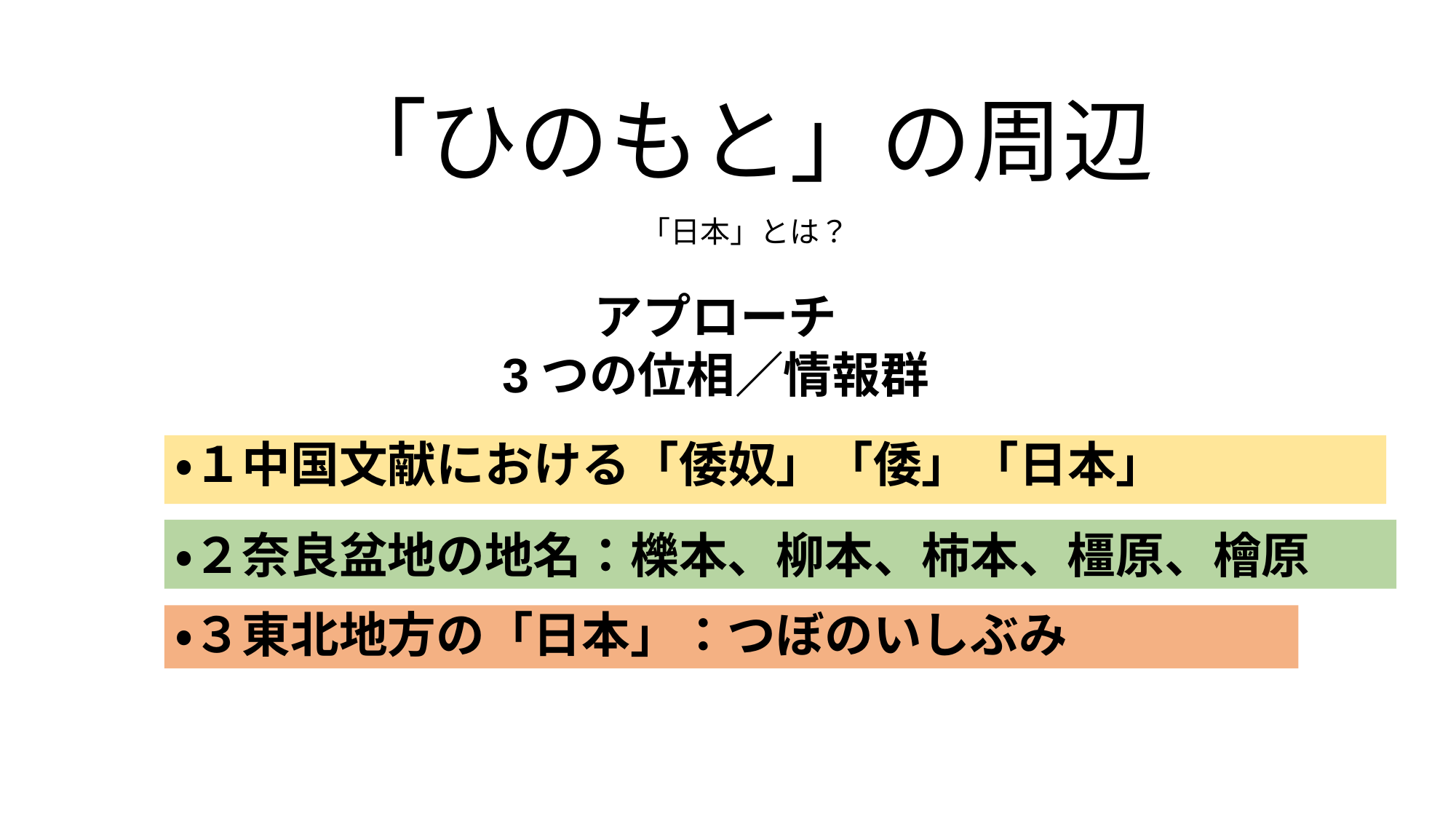

# 「ひのもと」の周辺
「日本」とは？

アプローチ
3つの位相／情報群
・１中国文献における「倭奴」「倭」「日本」

・２奈良盆地の地名：櫟本、柳本、柿本、橿原、檜原
・３東北地方の「日本」：つぼのいしぶみ